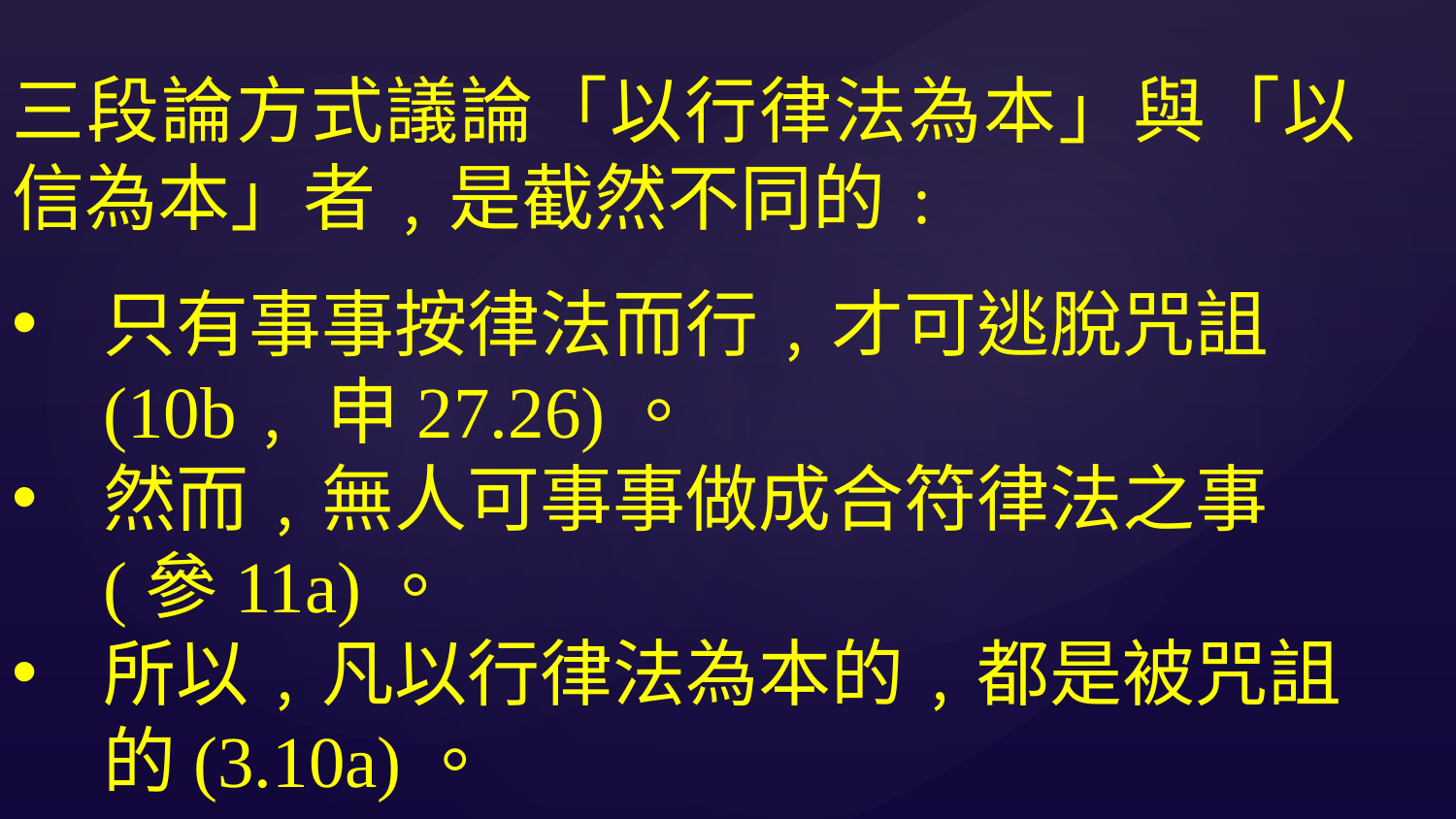

三段論方式議論「以行律法為本」與「以信為本」者﹐是截然不同的﹕

只有事事按律法而行﹐才可逃脫咒詛(10b﹐申27.26)。
然而﹐無人可事事做成合符律法之事(參11a)。
所以﹐凡以行律法為本的﹐都是被咒詛的(3.10a)。